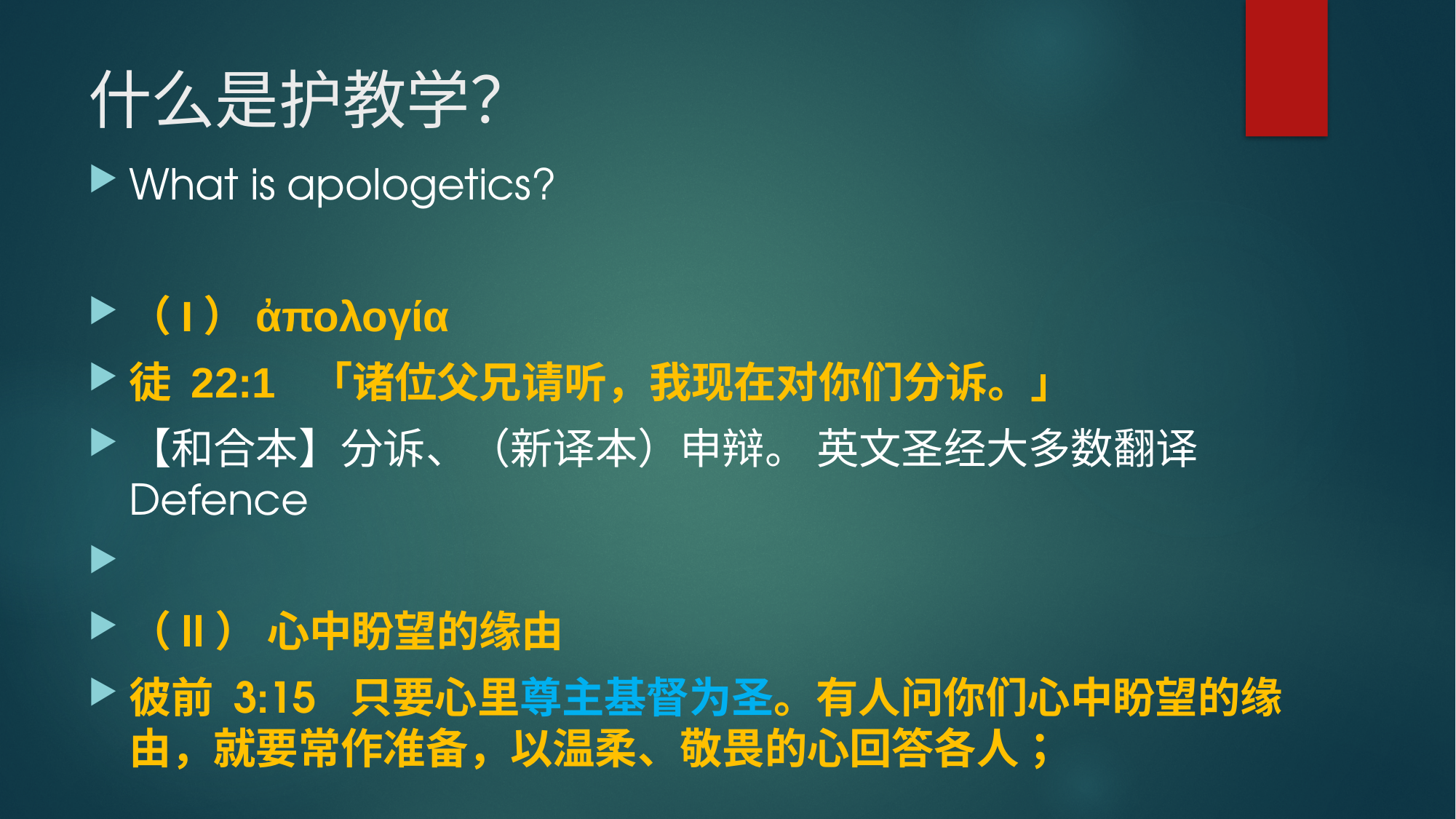

# 什么是护教学？
What is apologetics?

（I）ἀπολογία
徒 22:1  「诸位父兄请听，我现在对你们分诉。」
【和合本】分诉、（新译本）申辩。 英文圣经大多数翻译 Defence

（II） 心中盼望的缘由
彼前 3:15  只要心里尊主基督为圣。有人问你们心中盼望的缘由，就要常作准备，以温柔、敬畏的心回答各人；